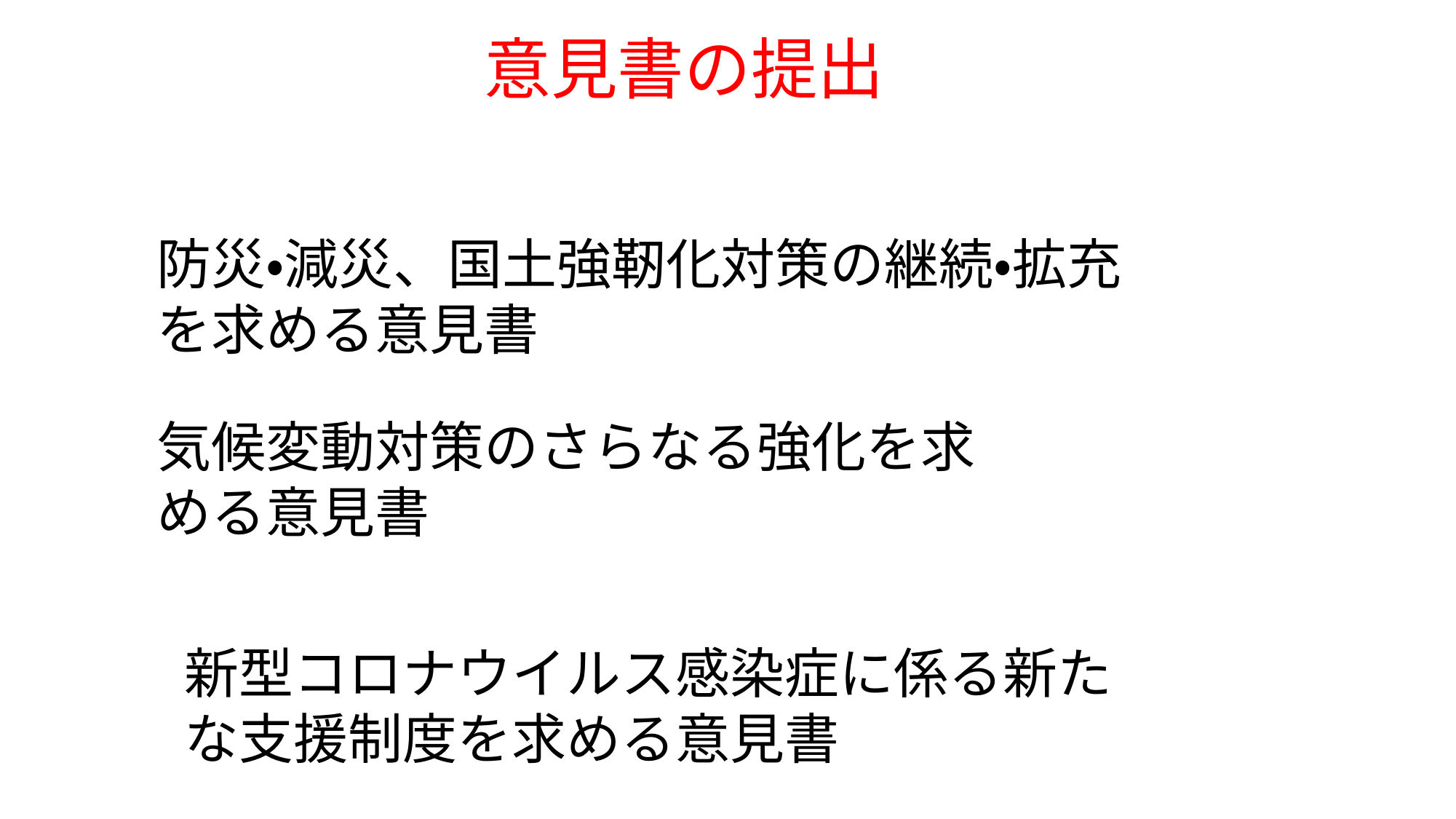

意見書の提出
防災・減災、国土強靭化対策の継続・拡充を求める意見書
気候変動対策のさらなる強化を求める意見書
新型コロナウイルス感染症に係る新たな支援制度を求める意見書